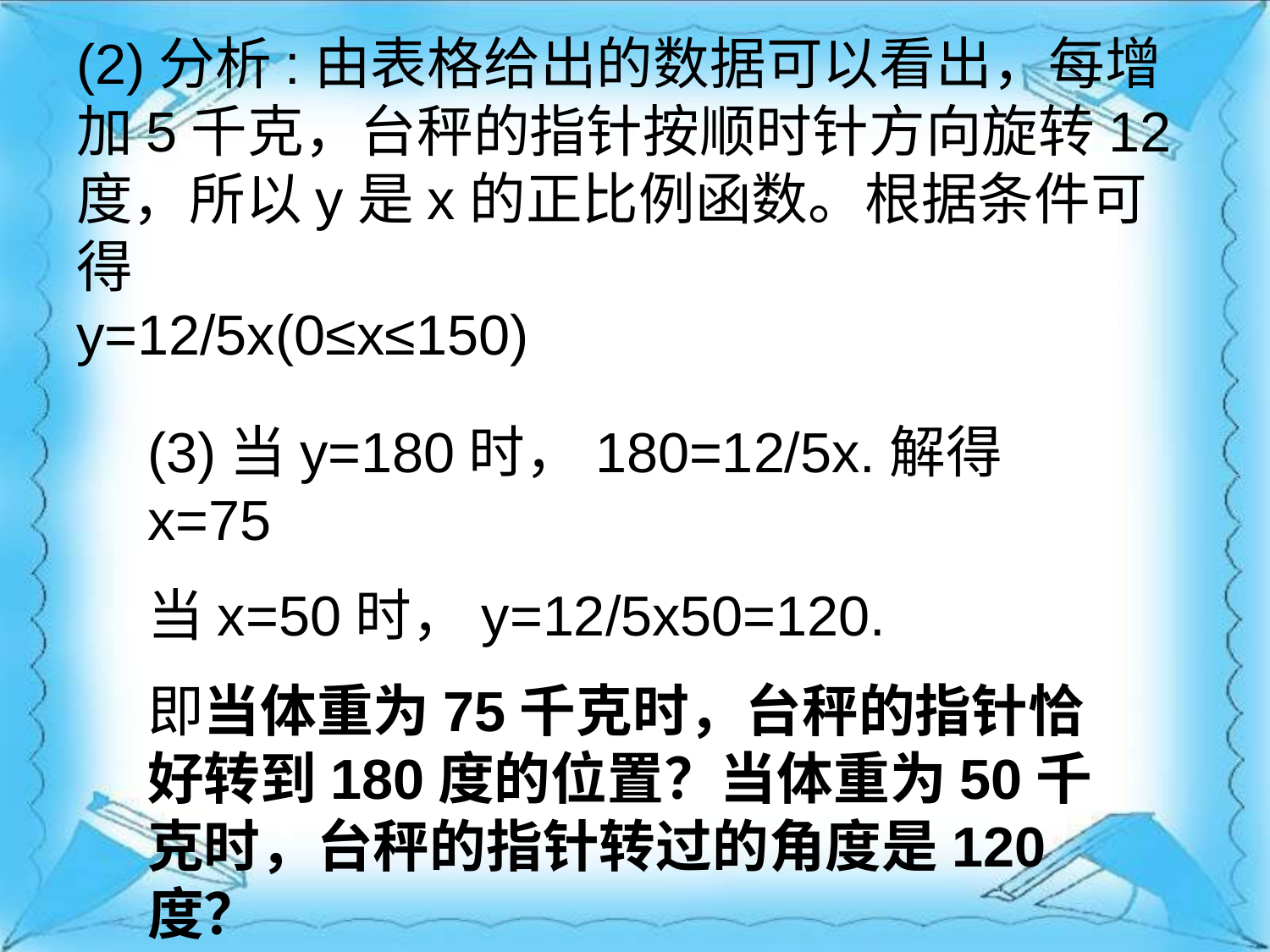

# (2)分析:由表格给出的数据可以看出，每增加5千克，台秤的指针按顺时针方向旋转12度，所以y是x的正比例函数。根据条件可得 y=12/5x(0≤x≤150)
(3)当y=180时，180=12/5x.解得x=75
当x=50时，y=12/5x50=120.
即当体重为75千克时，台秤的指针恰好转到180度的位置？当体重为50千克时，台秤的指针转过的角度是120度？